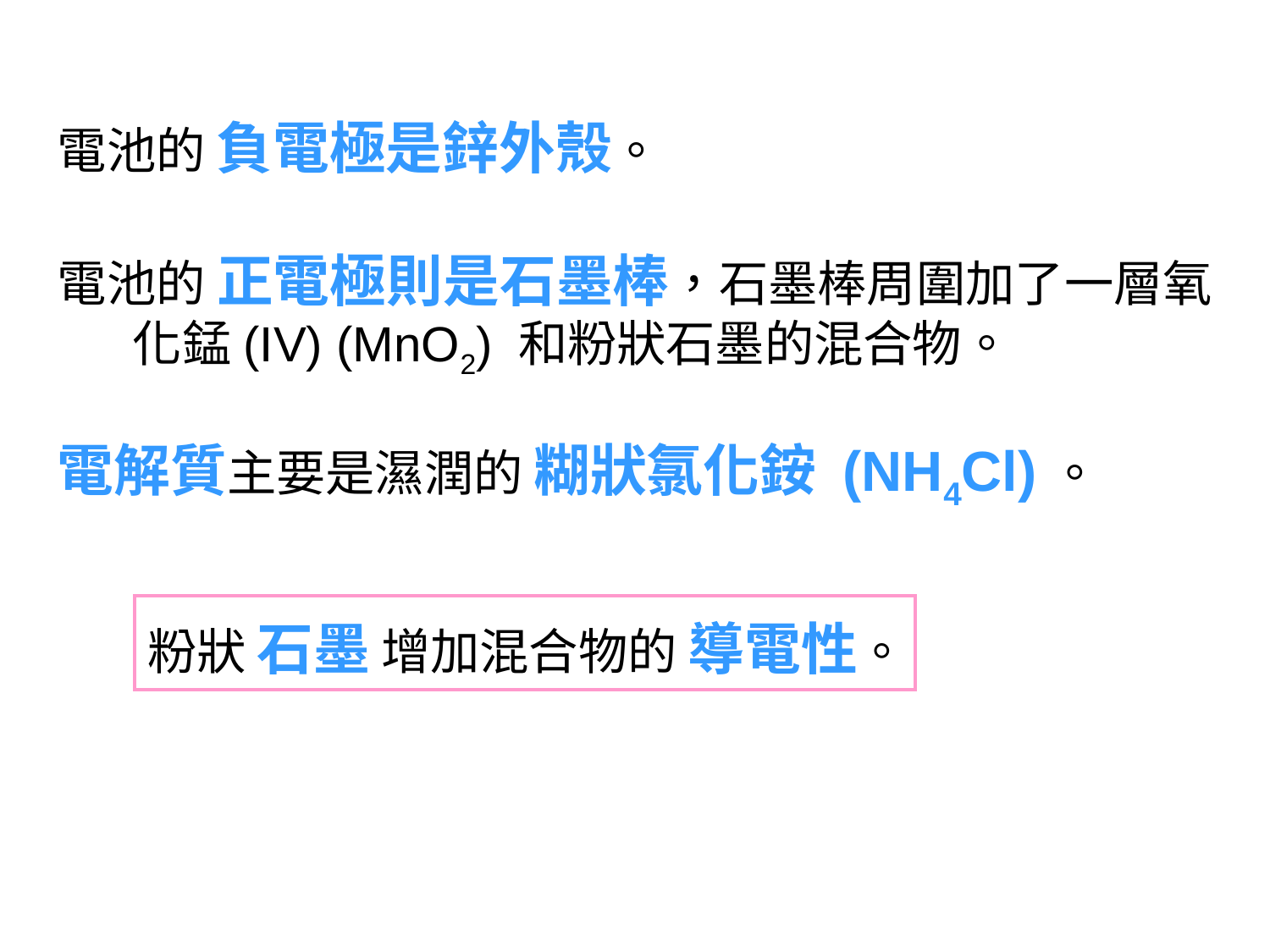

電池的 負電極是鋅外殼。
電池的 正電極則是石墨棒，石墨棒周圍加了一層氧化錳(IV) (MnO2) 和粉狀石墨的混合物。
電解質主要是濕潤的 糊狀氯化銨 (NH4Cl)。

粉狀 石墨 增加混合物的 導電性。